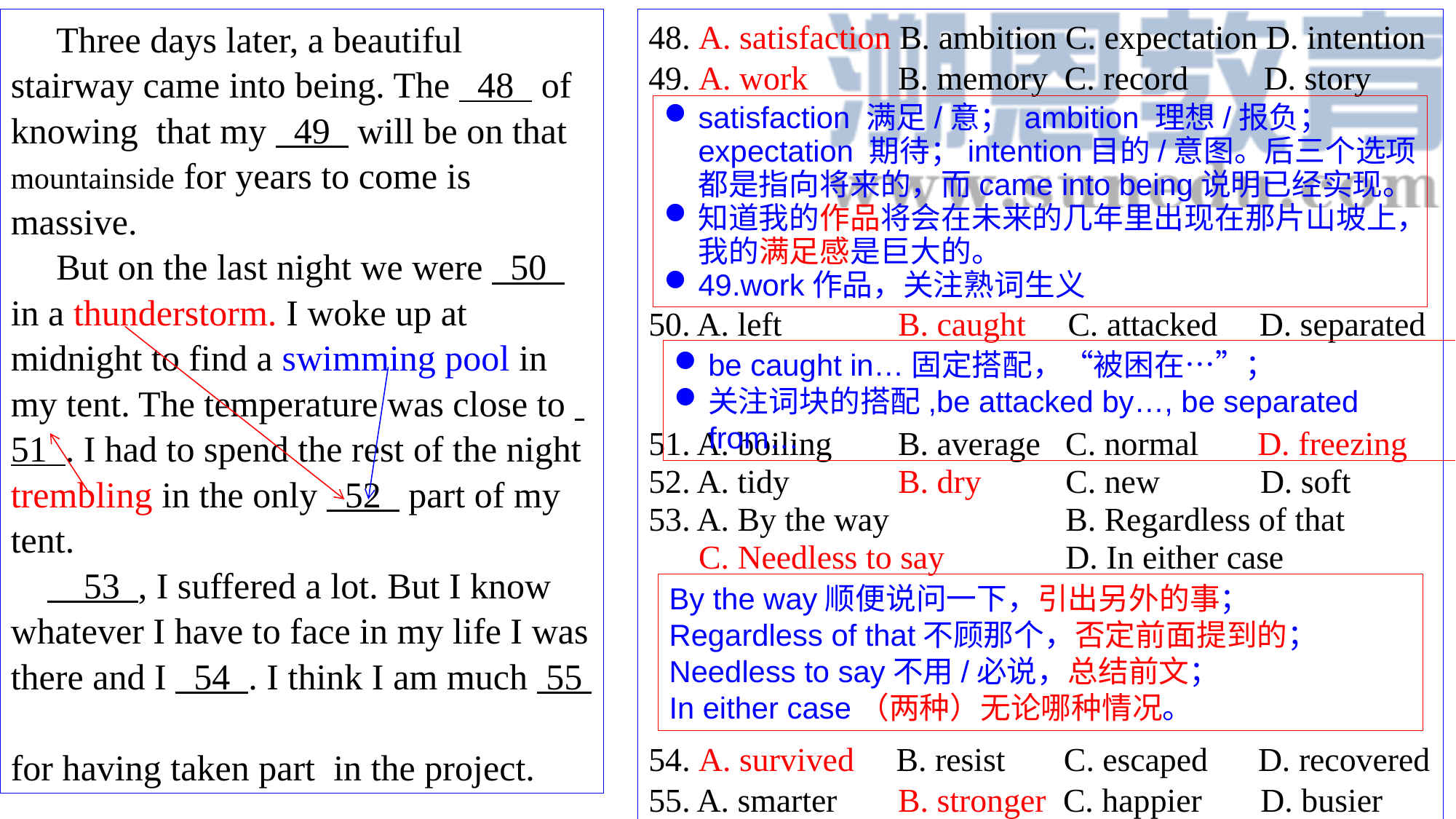

Three days later, a beautiful stairway came into being. The   48   of knowing  that my   49   will be on that mountainside for years to come is massive.
     But on the last night we were   50   in a thunderstorm. I woke up at midnight to find a swimming pool in my tent. The temperature was close to   51  . I had to spend the rest of the night trembling in the only   52   part of my tent.
        53  , I suffered a lot. But I know
whatever I have to face in my life I was
there and I   54  . I think I am much  55
for having taken part  in the project.
48. A. satisfaction B. ambition C. expectation D. intention
49. A. work	       B. memory  C. record         D. story

50. A. left	       B. caught     C. attacked     D. separated

51. A. boiling	       B. average   C. normal       D. freezing
52. A. tidy	       B. dry	        C. new            D. soft
53. A. By the way	        B. Regardless of that
      C. Needless to say	        D. In either case

54. A. survived     B. resist       C. escaped      D. recovered
55. A. smarter	       B. stronger  C. happier       D. busier
satisfaction 满足/意； ambition 理想/报负； expectation 期待；intention目的/意图。后三个选项都是指向将来的，而came into being说明已经实现。
知道我的作品将会在未来的几年里出现在那片山坡上，我的满足感是巨大的。
49.work作品，关注熟词生义
be caught in…固定搭配，“被困在…”；
关注词块的搭配,be attacked by…, be separated from…
By the way顺便说问一下，引出另外的事；
Regardless of that不顾那个，否定前面提到的；
Needless to say不用/必说，总结前文；
In either case（两种）无论哪种情况。